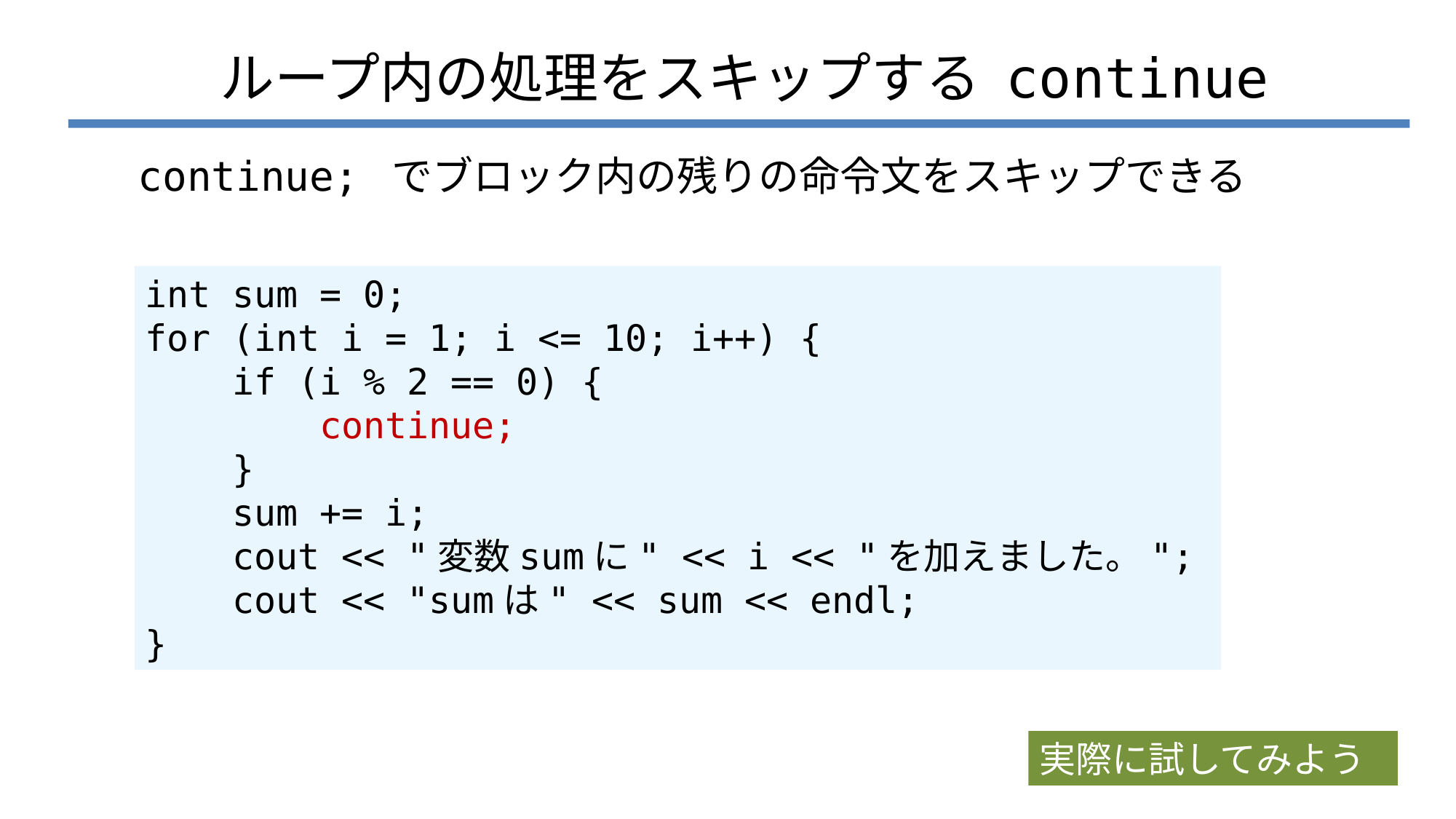

# ループ内の処理をスキップする continue
  continue; でブロック内の残りの命令文をスキップできる
int sum = 0;
for (int i = 1; i <= 10; i++) {
    if (i % 2 == 0) {
        continue;
    }
    sum += i;
    cout << "変数sumに" << i << "を加えました。";
    cout << "sumは" << sum << endl;
}
実際に試してみよう